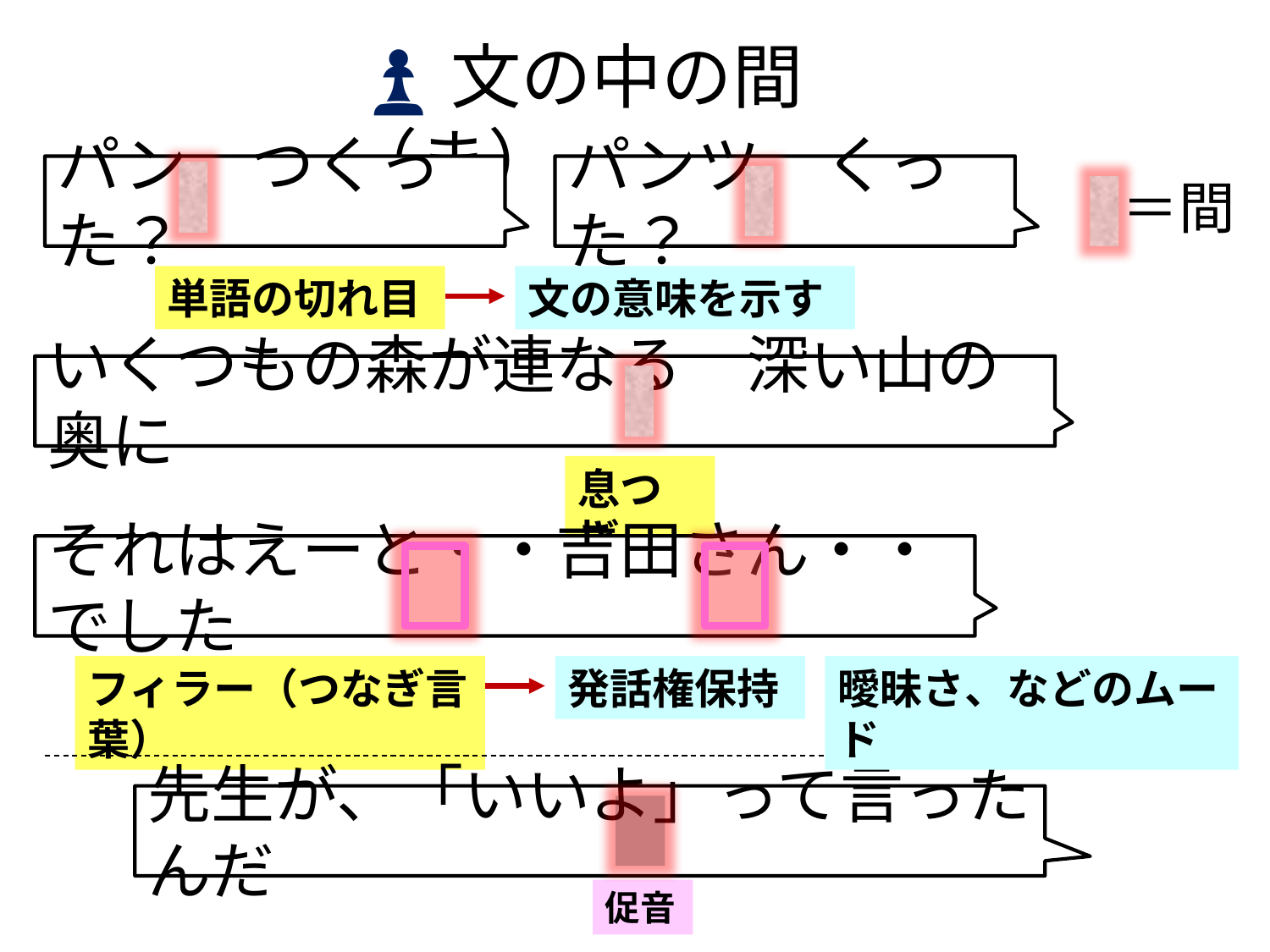

♟文の中の間（ま）
パン　つくった？

パンツ　くった？

＝間

単語の切れ目
文の意味を示す
いくつもの森が連なる　深い山の奥に

息つぎ
それはえーと・・吉田さん・・でした

フィラー（つなぎ言葉）
発話権保持
曖昧さ、などのムード
先生が、「いいよ」って言ったんだ

促音